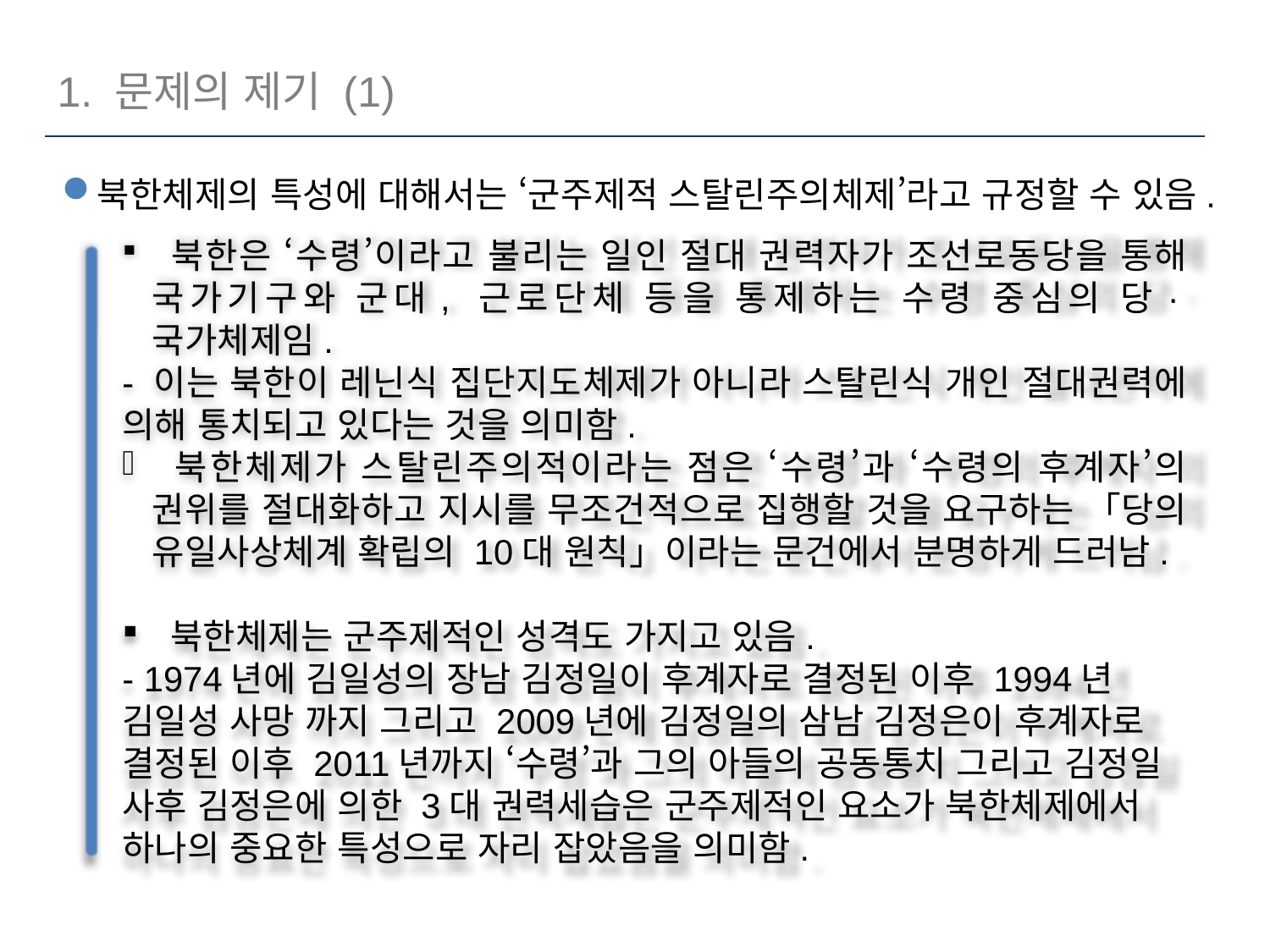

1. 문제의 제기 (1)
북한체제의 특성에 대해서는 ‘군주제적 스탈린주의체제’라고 규정할 수 있음.

 북한은 ‘수령’이라고 불리는 일인 절대 권력자가 조선로동당을 통해 국가기구와 군대, 근로단체 등을 통제하는 수령 중심의 당·국가체제임.
- 이는 북한이 레닌식 집단지도체제가 아니라 스탈린식 개인 절대권력에 의해 통치되고 있다는 것을 의미함.
 북한체제가 스탈린주의적이라는 점은 ‘수령’과 ‘수령의 후계자’의 권위를 절대화하고 지시를 무조건적으로 집행할 것을 요구하는 「당의 유일사상체계 확립의 10대 원칙」이라는 문건에서 분명하게 드러남.

 북한체제는 군주제적인 성격도 가지고 있음.
- 1974년에 김일성의 장남 김정일이 후계자로 결정된 이후 1994년 김일성 사망 까지 그리고 2009년에 김정일의 삼남 김정은이 후계자로 결정된 이후 2011년까지 ‘수령’과 그의 아들의 공동통치 그리고 김정일 사후 김정은에 의한 3대 권력세습은 군주제적인 요소가 북한체제에서 하나의 중요한 특성으로 자리 잡았음을 의미함.